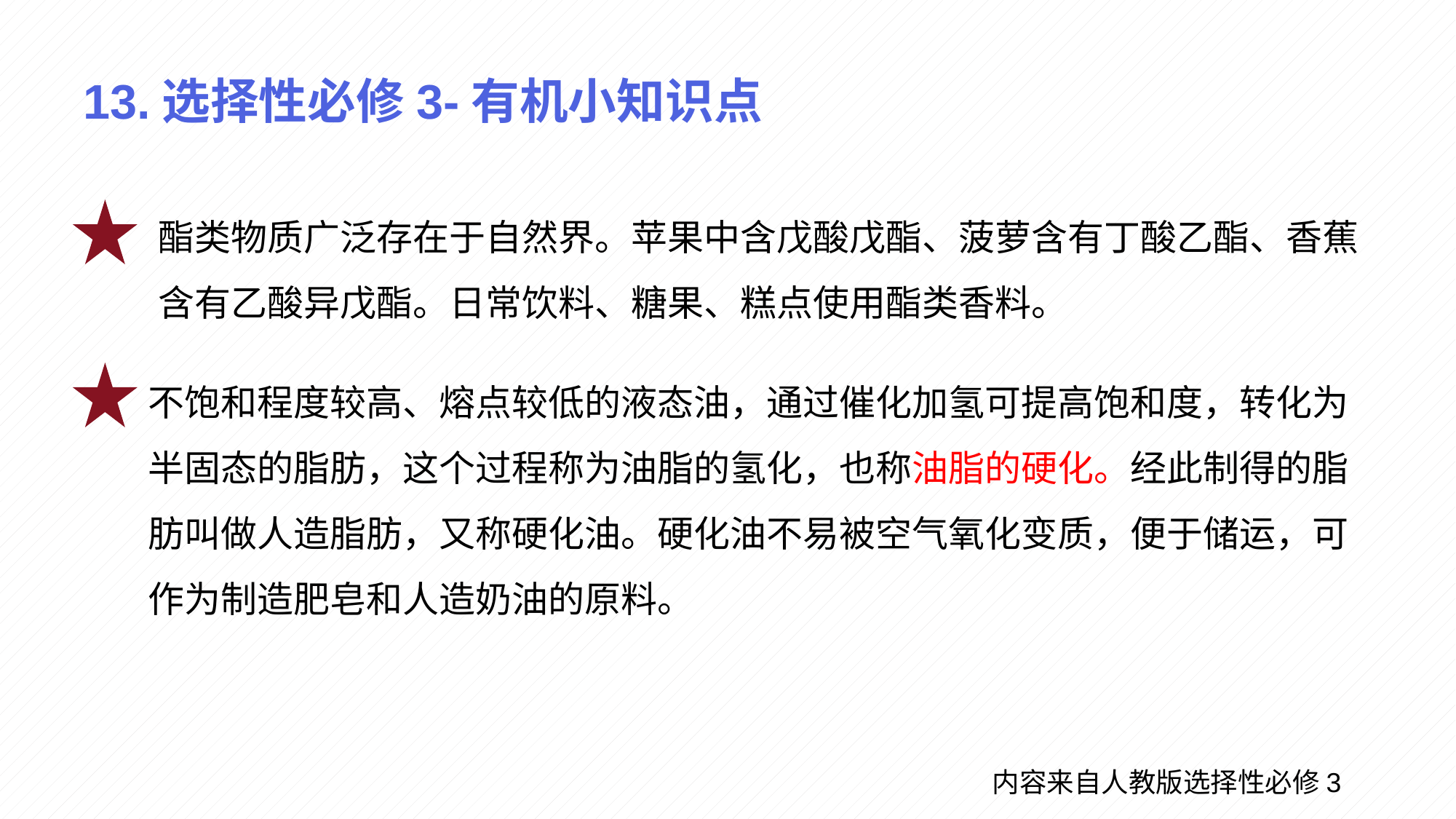

# 13.选择性必修3-有机小知识点
酯类物质广泛存在于自然界。苹果中含戊酸戊酯、菠萝含有丁酸乙酯、香蕉含有乙酸异戊酯。日常饮料、糖果、糕点使用酯类香料。

不饱和程度较高、熔点较低的液态油，通过催化加氢可提高饱和度，转化为半固态的脂肪，这个过程称为油脂的氢化，也称油脂的硬化。经此制得的脂肪叫做人造脂肪，又称硬化油。硬化油不易被空气氧化变质，便于储运，可作为制造肥皂和人造奶油的原料。

内容来自人教版选择性必修3